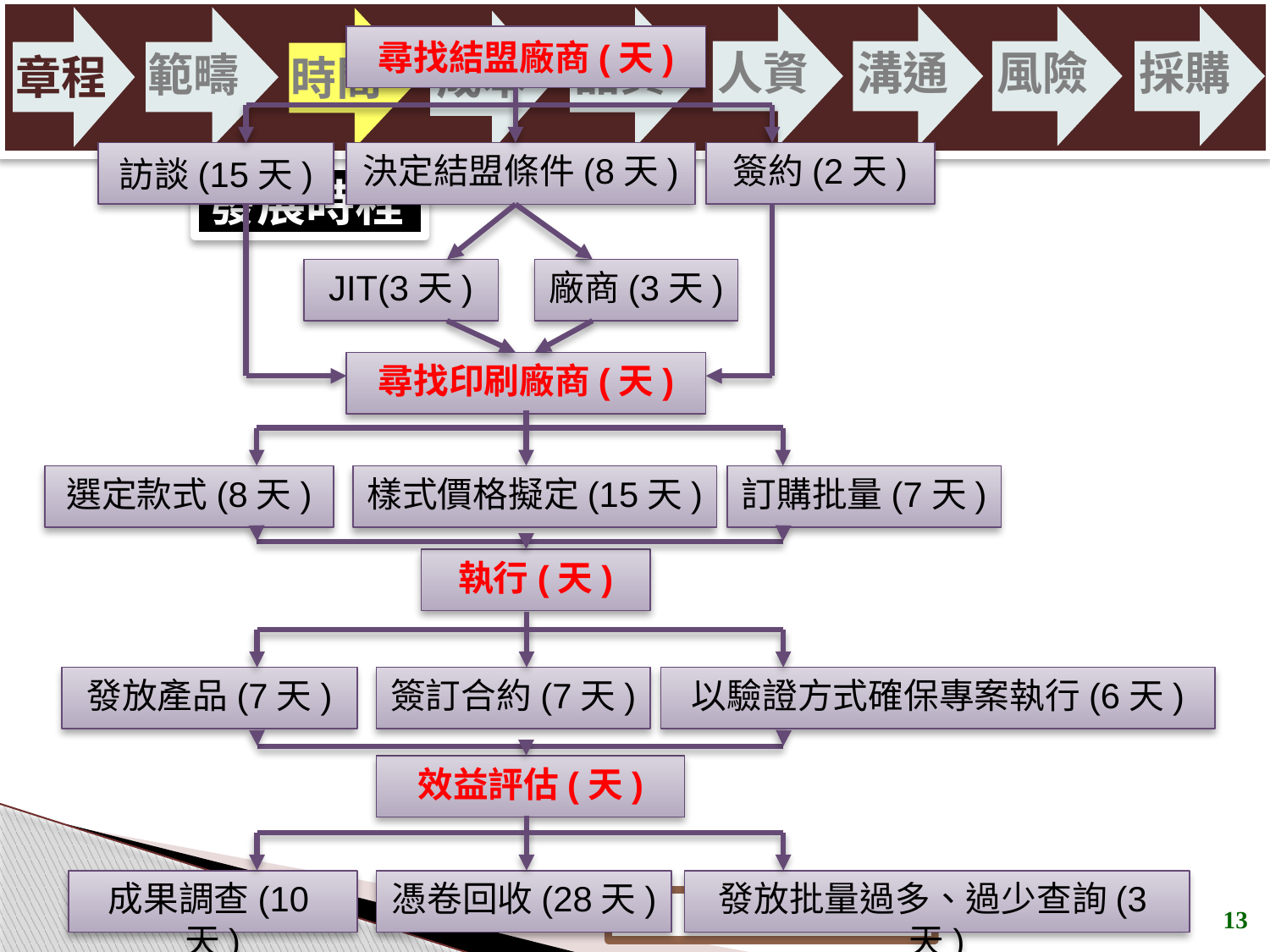

尋找結盟廠商(天)
訪談(15天)
決定結盟條件(8天)

簽約(2天)

JIT(3天)

廠商(3天)
尋找印刷廠商(天)
選定款式(8天)
訂購批量(7天)
樣式價格擬定(15天)
執行(天)
發放產品(7天)
簽訂合約(7天)
以驗證方式確保專案執行(6天)
效益評估(天)
成果調查(10天)
憑卷回收(28天)
發放批量過多、過少查詢(3天)
人資
溝通
風險
採購
品質
範疇
成本
章程
時間
發展時程
專案管理
2015/09/29
13